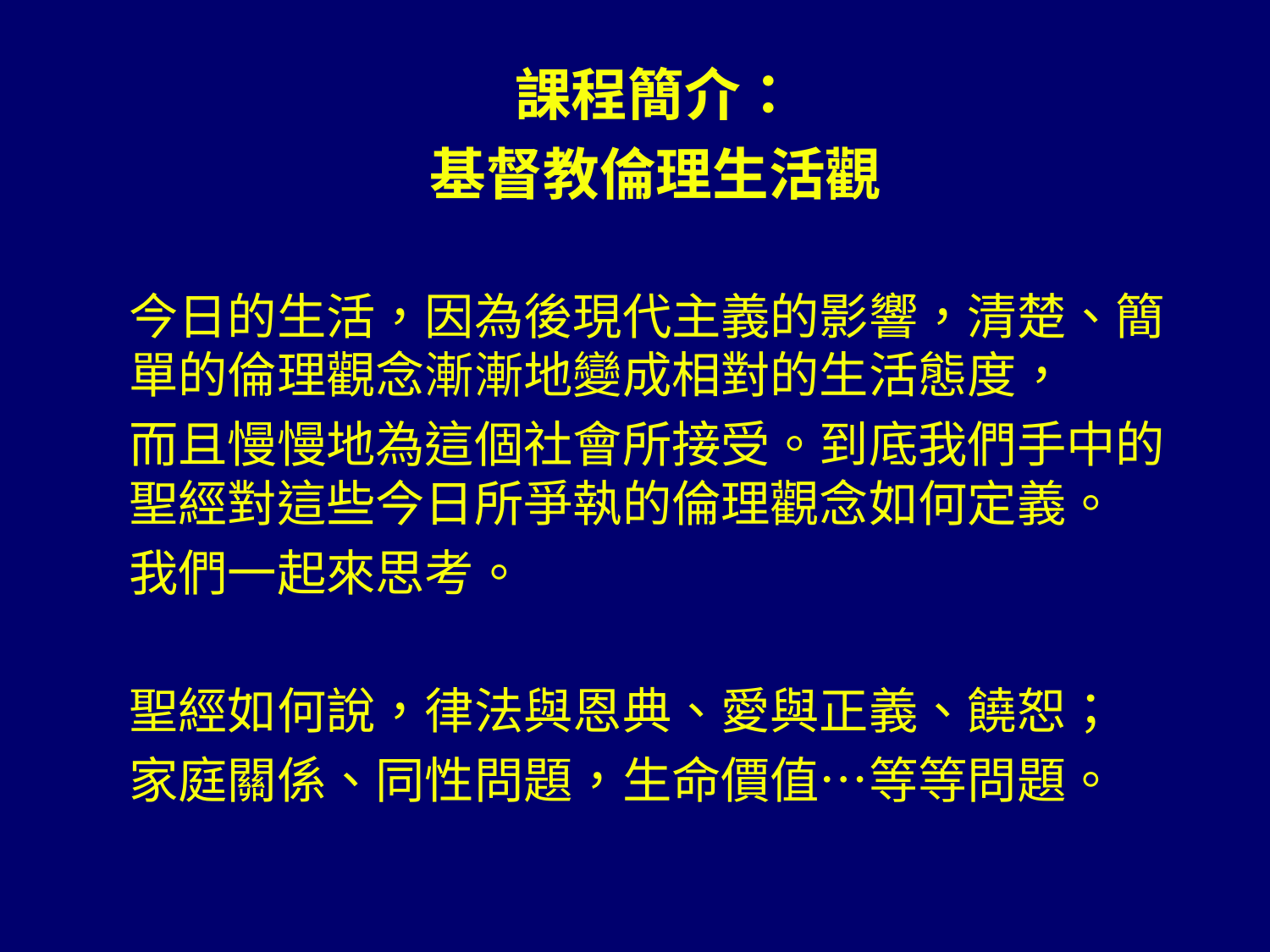

課程簡介：
基督教倫理生活觀

今日的生活，因為後現代主義的影響，清楚、簡單的倫理觀念漸漸地變成相對的生活態度，
而且慢慢地為這個社會所接受。到底我們手中的聖經對這些今日所爭執的倫理觀念如何定義。
我們一起來思考。

聖經如何說，律法與恩典、愛與正義、饒恕；
家庭關係、同性問題，生命價值…等等問題。